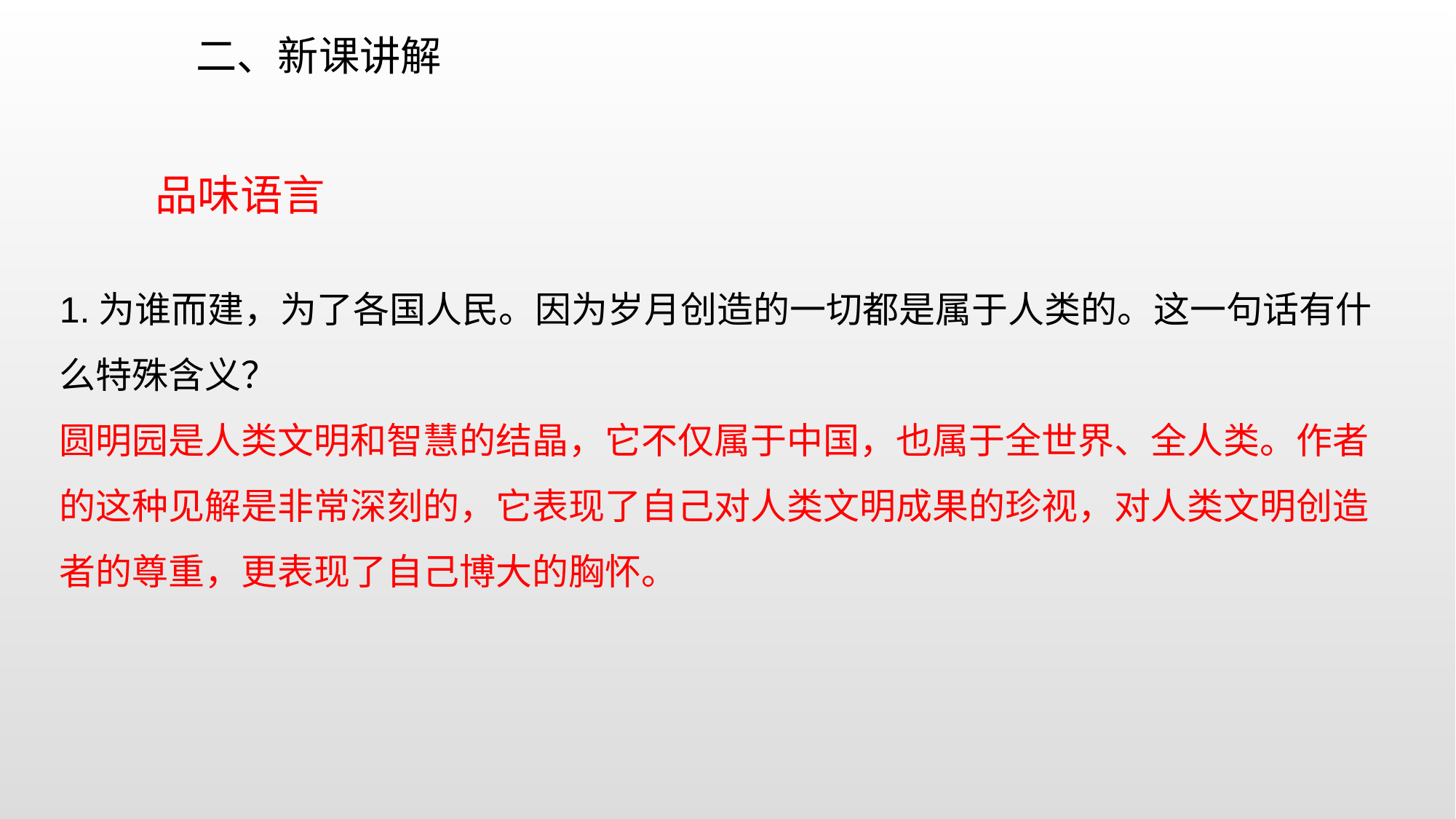

二、新课讲解

品味语言
1.为谁而建，为了各国人民。因为岁月创造的一切都是属于人类的。这一句话有什么特殊含义？
圆明园是人类文明和智慧的结晶，它不仅属于中国，也属于全世界、全人类。作者的这种见解是非常深刻的，它表现了自己对人类文明成果的珍视，对人类文明创造者的尊重，更表现了自己博大的胸怀。